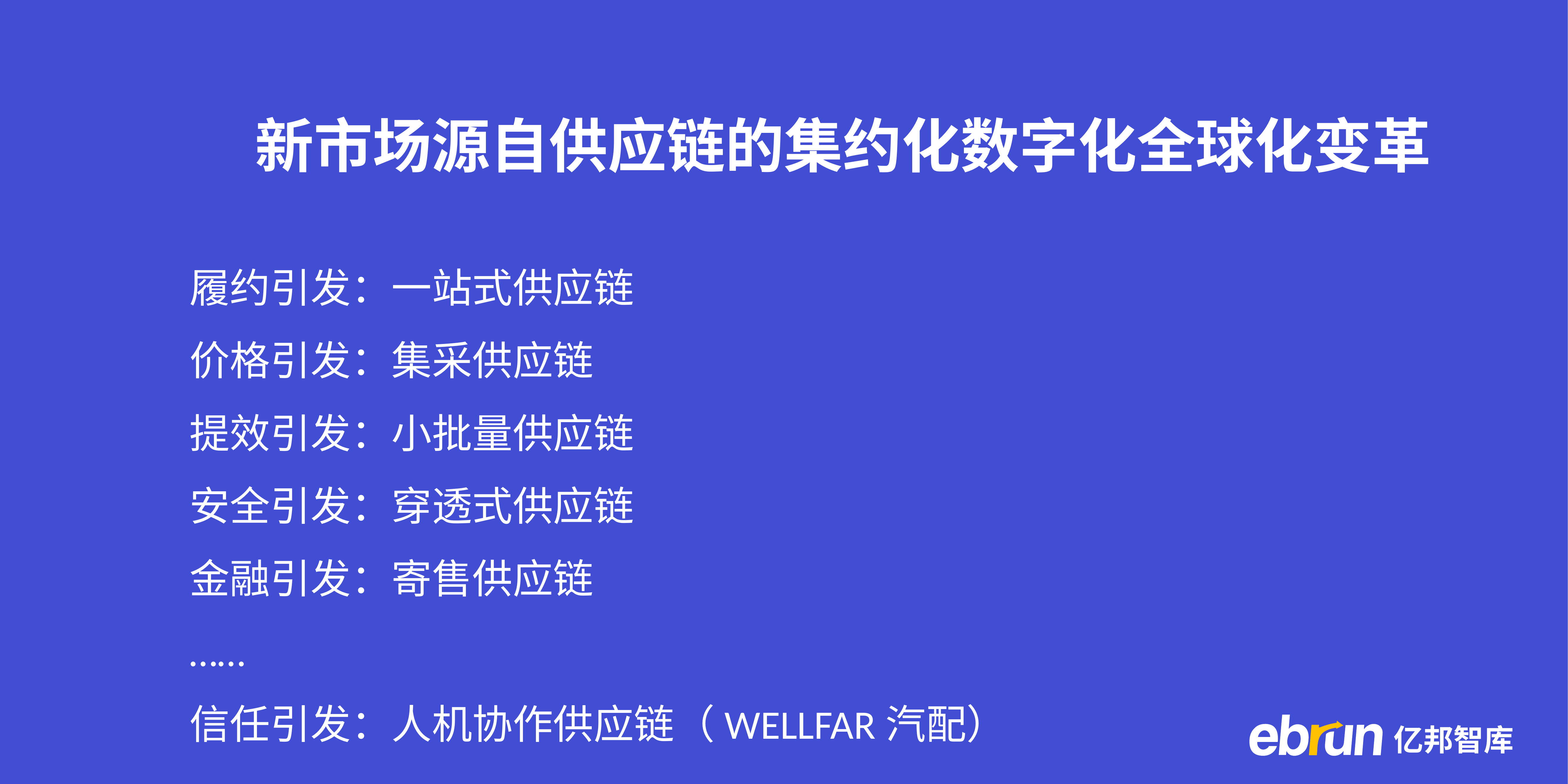

新市场源自供应链的集约化数字化全球化变革

履约引发：一站式供应链
价格引发：集采供应链
提效引发：小批量供应链
安全引发：穿透式供应链
金融引发：寄售供应链
……
信任引发：人机协作供应链（WELLFAR汽配）

亿邦智库